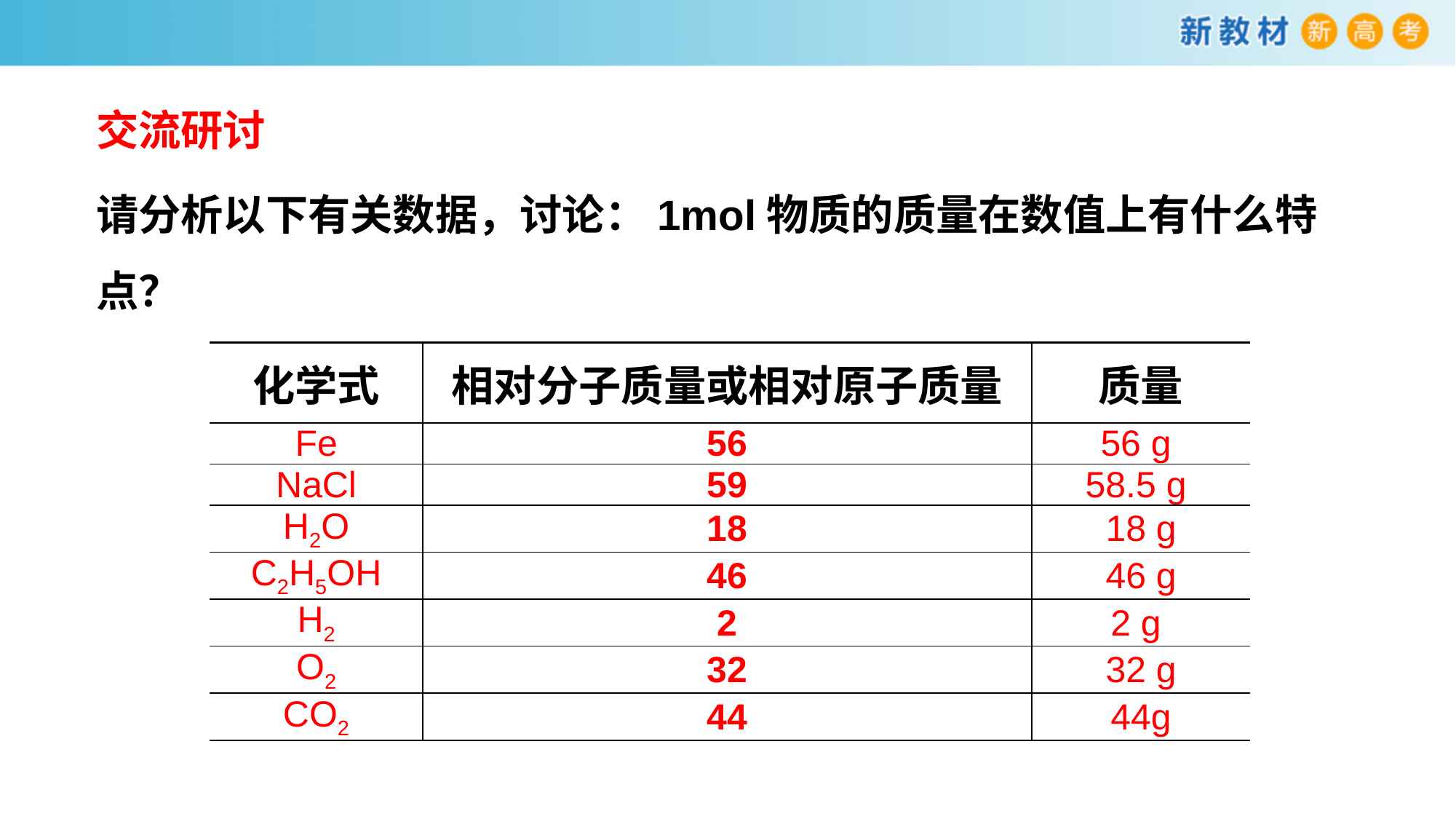

交流研讨
请分析以下有关数据，讨论：1mol物质的质量在数值上有什么特点？
| 化学式 | 相对分子质量或相对原子质量 | 质量 |
| --- | --- | --- |
| Fe | 56 | 56 g |
| NaCl | 59 | 58.5 g |
| H2O | 18 | 18 g |
| C2H5OH | 46 | 46 g |
| H2 | 2 | 2 g |
| O2 | 32 | 32 g |
| CO2 | 44 | 44g |